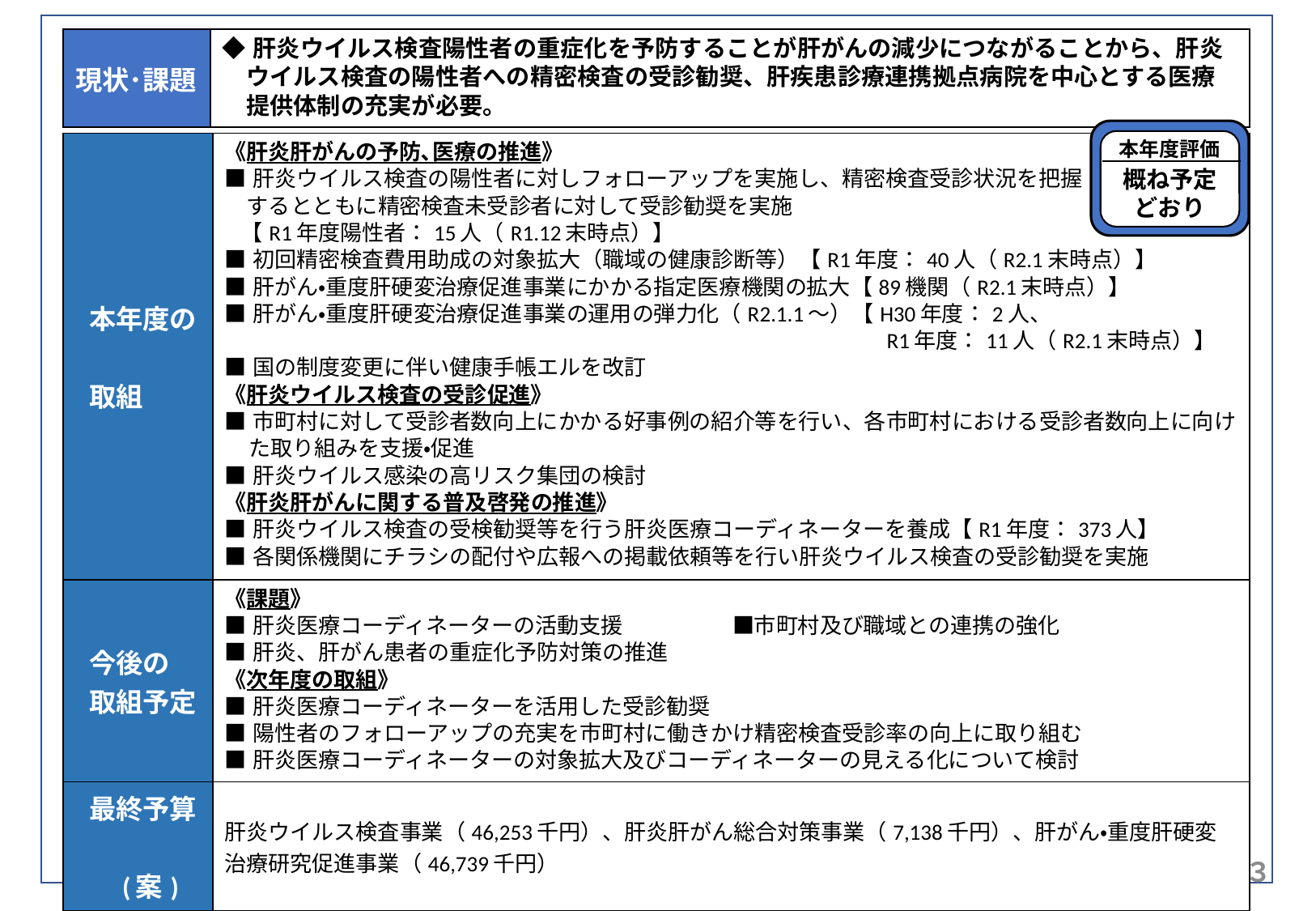

| 現状･課題 | ◆肝炎ウイルス検査陽性者の重症化を予防することが肝がんの減少につながることから、肝炎ウイルス検査の陽性者への精密検査の受診勧奨、肝疾患診療連携拠点病院を中心とする医療提供体制の充実が必要。 |
| --- | --- |

本年度評価

概ね予定
どおり
| 本年度の 取組 | 《肝炎肝がんの予防､医療の推進》 ■肝炎ウイルス検査の陽性者に対しフォローアップを実施し、精密検査受診状況を把握 　するとともに精密検査未受診者に対して受診勧奨を実施 【R1年度陽性者：15人（R1.12末時点）】 ■初回精密検査費用助成の対象拡大（職域の健康診断等）【R1年度：40人（R2.1末時点）】 ■肝がん・重度肝硬変治療促進事業にかかる指定医療機関の拡大【89機関（R2.1末時点）】 ■肝がん・重度肝硬変治療促進事業の運用の弾力化（R2.1.1～）【H30年度：2人、 　　　　　　　　　　　　　　　　　　　　　　　　　　　　　　R1年度：11人（R2.1末時点）】 ■国の制度変更に伴い健康手帳エルを改訂 《肝炎ウイルス検査の受診促進》 ■市町村に対して受診者数向上にかかる好事例の紹介等を行い、各市町村における受診者数向上に向けた取り組みを支援・促進 ■肝炎ウイルス感染の高リスク集団の検討 《肝炎肝がんに関する普及啓発の推進》 ■肝炎ウイルス検査の受検勧奨等を行う肝炎医療コーディネーターを養成【R1年度：373人】 ■各関係機関にチラシの配付や広報への掲載依頼等を行い肝炎ウイルス検査の受診勧奨を実施 |
| --- | --- |
| 今後の 取組予定 | 《課題》 ■肝炎医療コーディネーターの活動支援　　　　　■市町村及び職域との連携の強化 ■肝炎、肝がん患者の重症化予防対策の推進 《次年度の取組》 ■肝炎医療コーディネーターを活用した受診勧奨 ■陽性者のフォローアップの充実を市町村に働きかけ精密検査受診率の向上に取り組む ■肝炎医療コーディネーターの対象拡大及びコーディネーターの見える化について検討 |
| 最終予算　　 　 (案) | 肝炎ウイルス検査事業（46,253千円）、肝炎肝がん総合対策事業（7,138千円）、肝がん・重度肝硬変治療研究促進事業（46,739千円） |
概ね予定どおり
概ね予定どおり
＜肝炎肝がん部会＞　３